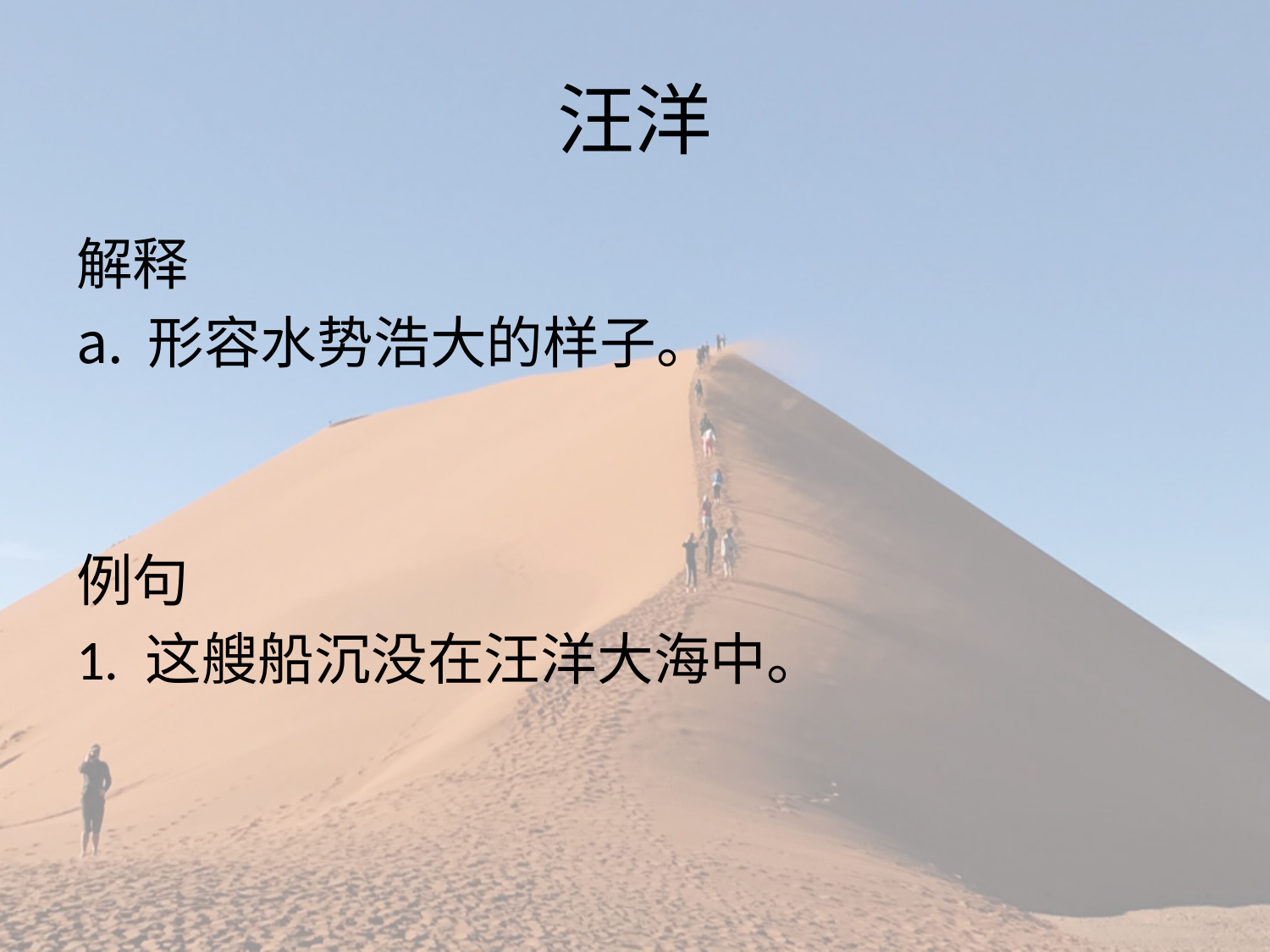

# 汪洋
解释
形容水势浩大的样子。

例句
1. 这艘船沉没在汪洋大海中。